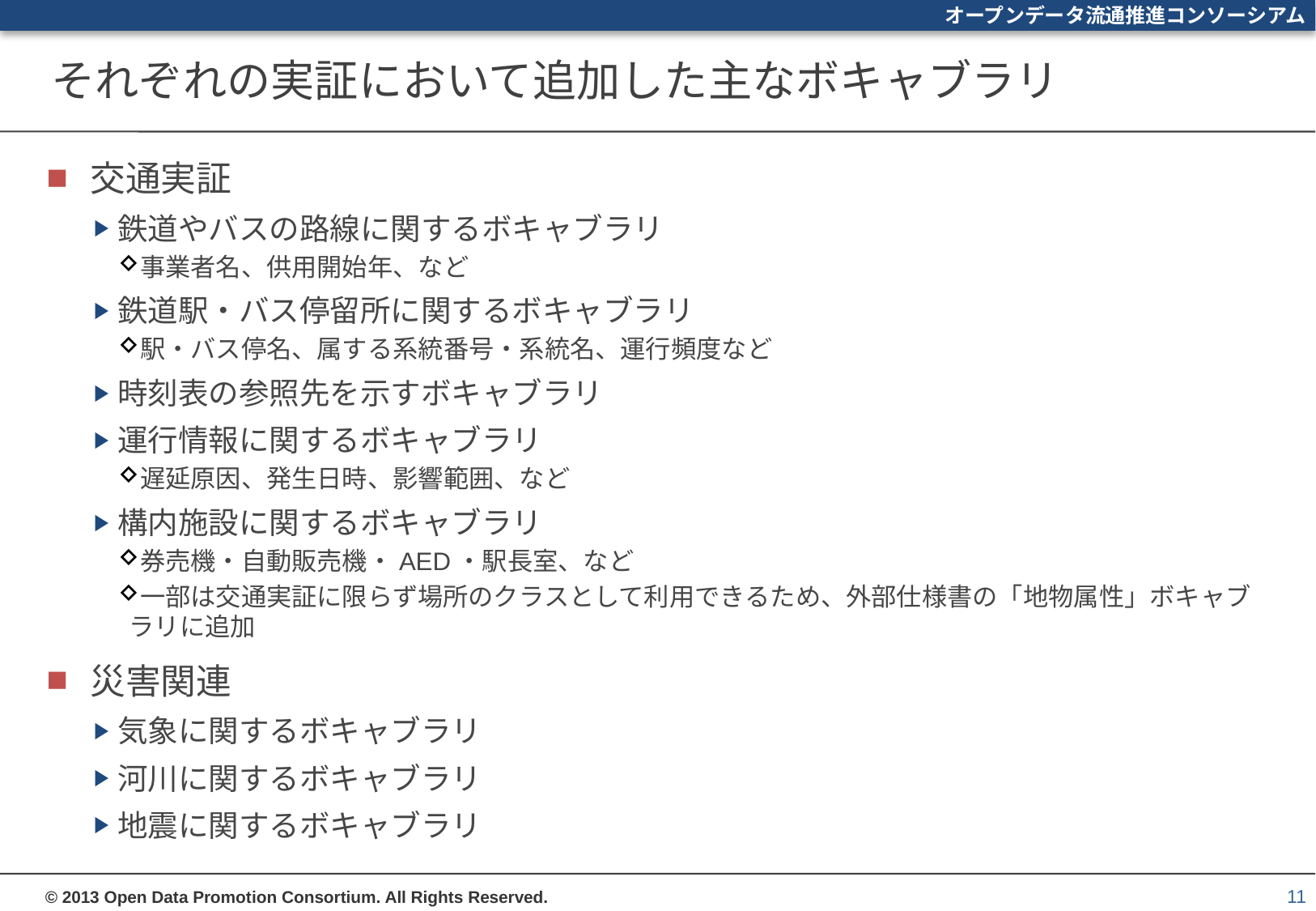

# それぞれの実証において追加した主なボキャブラリ
交通実証
鉄道やバスの路線に関するボキャブラリ
事業者名、供用開始年、など
鉄道駅・バス停留所に関するボキャブラリ
駅・バス停名、属する系統番号・系統名、運行頻度など
時刻表の参照先を示すボキャブラリ
運行情報に関するボキャブラリ
遅延原因、発生日時、影響範囲、など
構内施設に関するボキャブラリ
券売機・自動販売機・AED・駅長室、など
一部は交通実証に限らず場所のクラスとして利用できるため、外部仕様書の「地物属性」ボキャブラリに追加
災害関連
気象に関するボキャブラリ
河川に関するボキャブラリ
地震に関するボキャブラリ
11